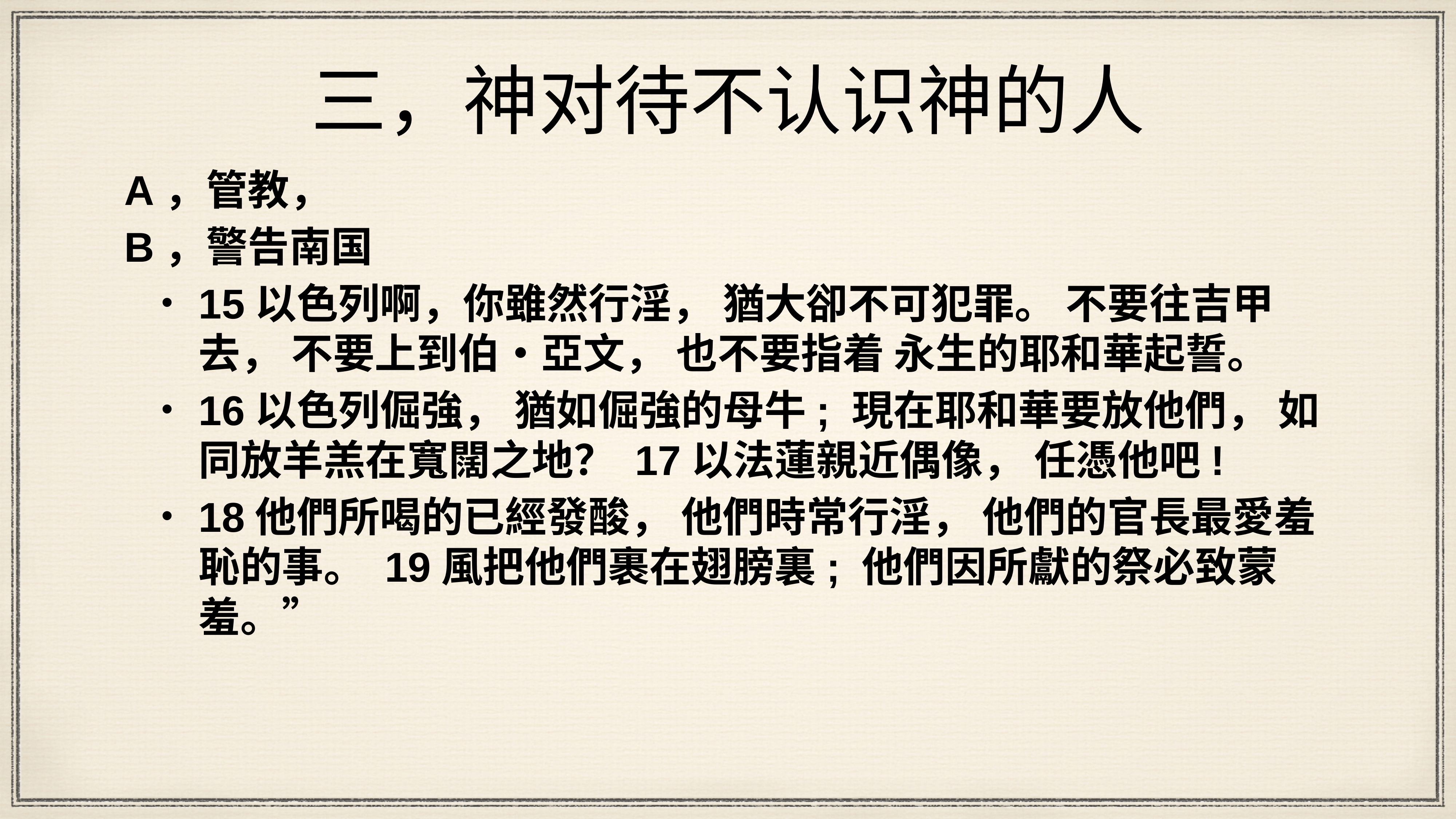

# 三，神对待不认识神的人
A，管教，
B，警告南国
15以色列啊，你雖然行淫， 猶大卻不可犯罪。 不要往吉甲去， 不要上到伯‧亞文， 也不要指着 永生的耶和華起誓。
16以色列倔強， 猶如倔強的母牛; 現在耶和華要放他們， 如同放羊羔在寬闊之地？ 17以法蓮親近偶像， 任憑他吧!
18他們所喝的已經發酸， 他們時常行淫， 他們的官⻑最愛羞恥的事。 19風把他們裹在翅膀裏; 他們因所獻的祭必致蒙羞。”